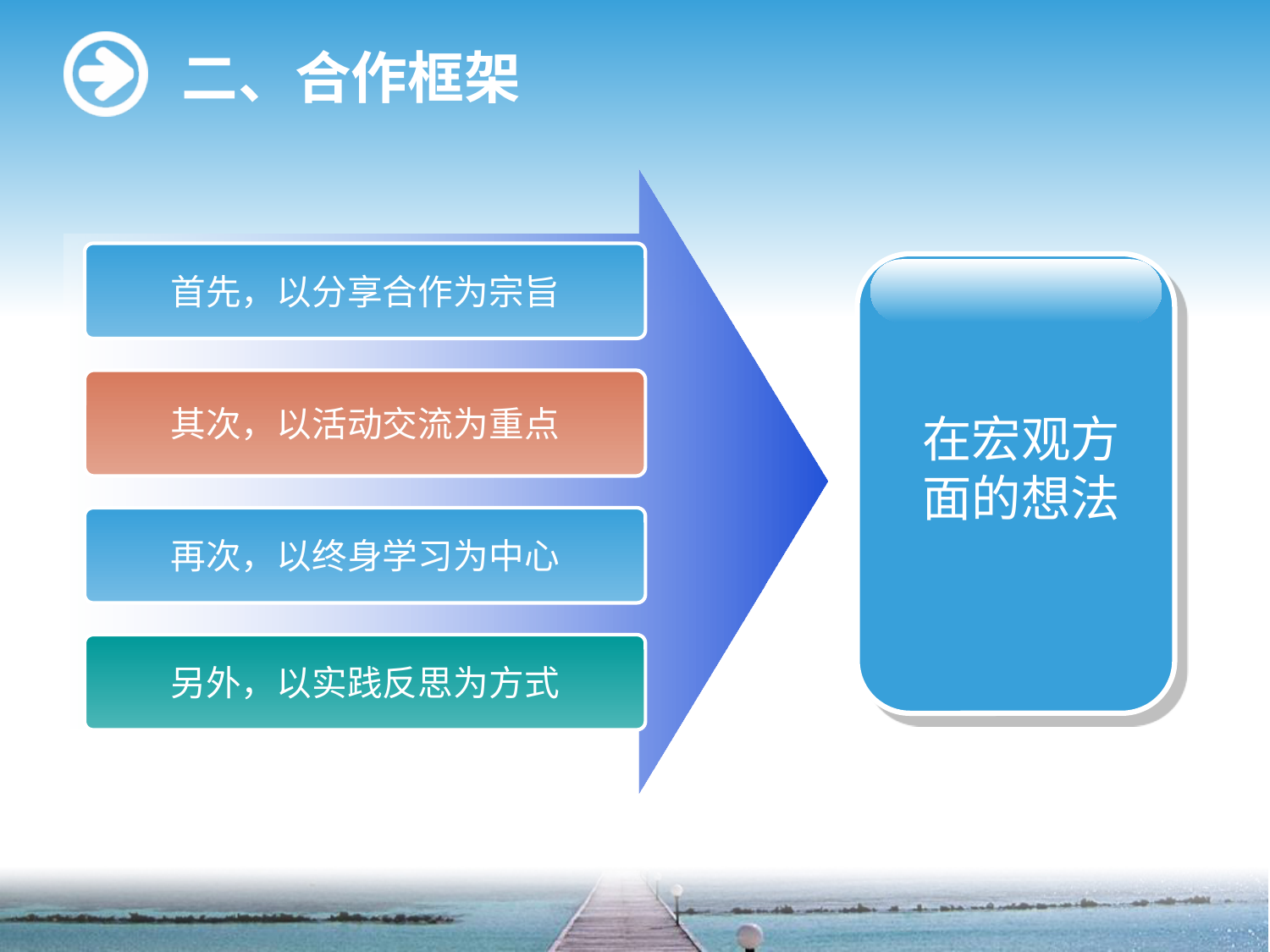

# 二、合作框架

首先，以分享合作为宗旨

其次，以活动交流为重点
在宏观方面的想法
再次，以终身学习为中心
另外，以实践反思为方式